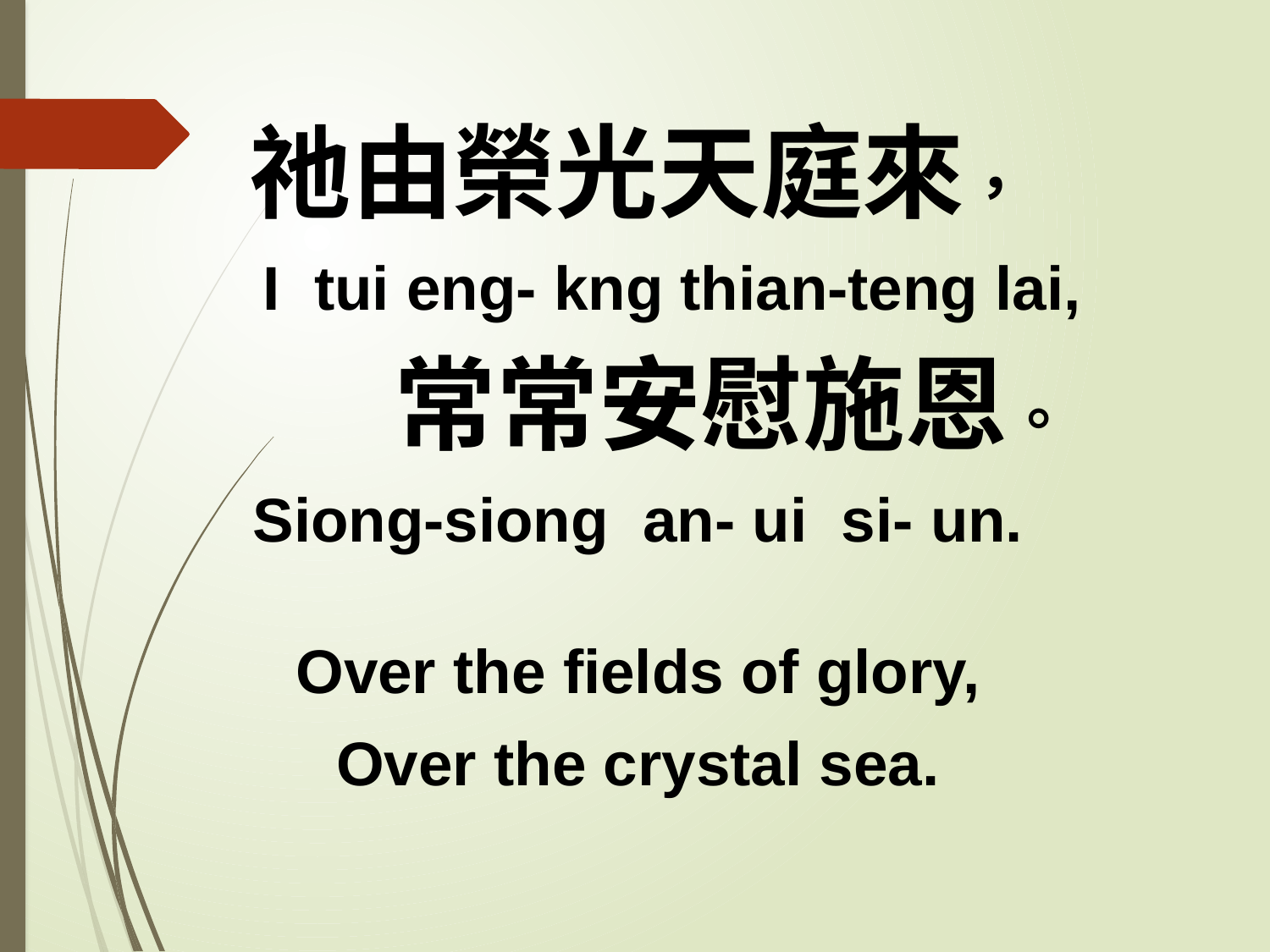

祂由榮光天庭來，
    I  tui eng- kng thian-teng lai,
       常常安慰施恩。
Siong-siong  an- ui  si- un.

Over the fields of glory,
Over the crystal sea.